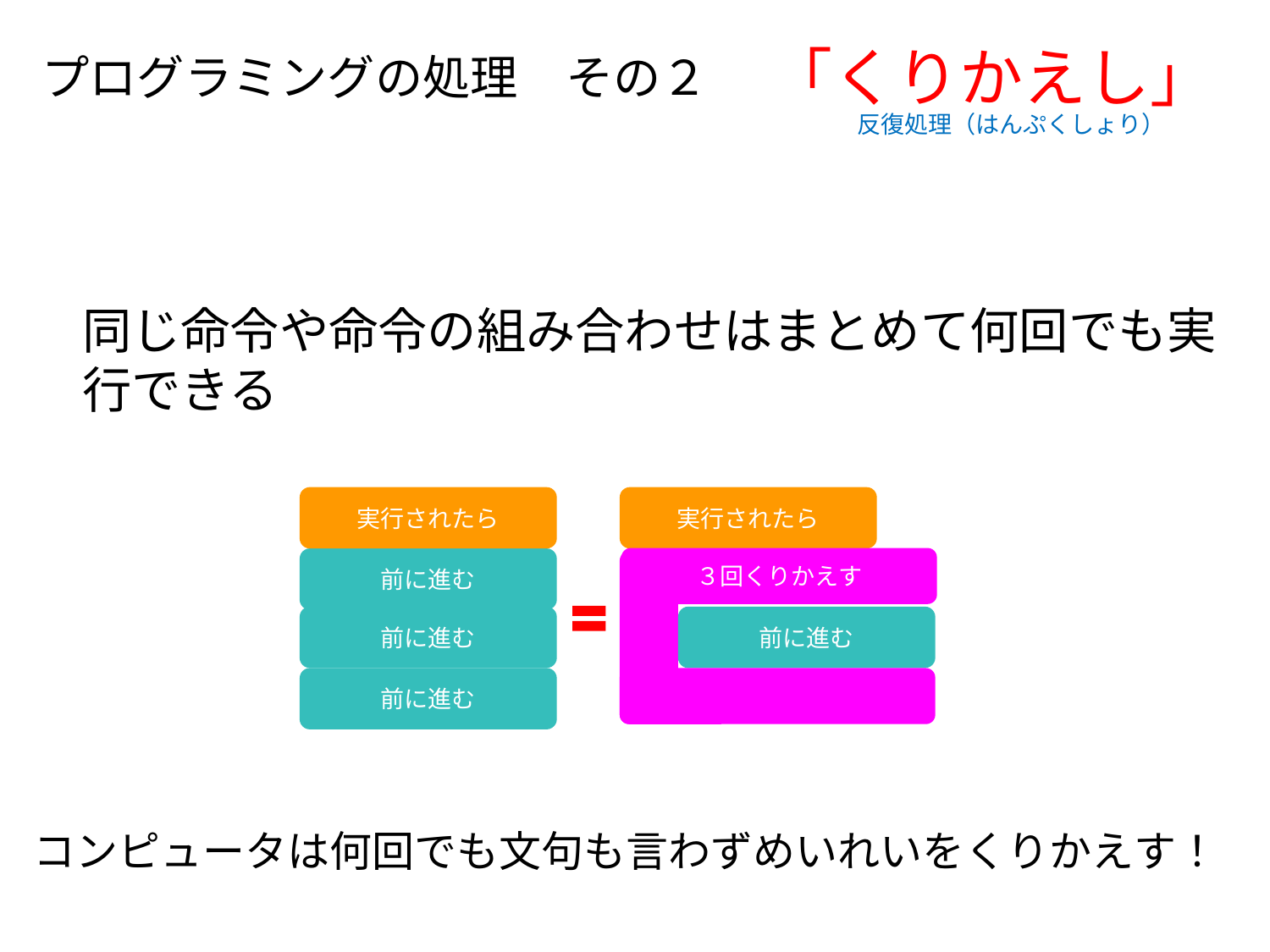

プログラミングの処理　その２
「くりかえし」
反復処理（はんぷくしょり）
同じ命令や命令の組み合わせはまとめて何回でも実行できる
実行されたら
実行されたら
３回くりかえす
前に進む

前に進む
前に進む
前に進む

コンピュータは何回でも文句も言わずめいれいをくりかえす！